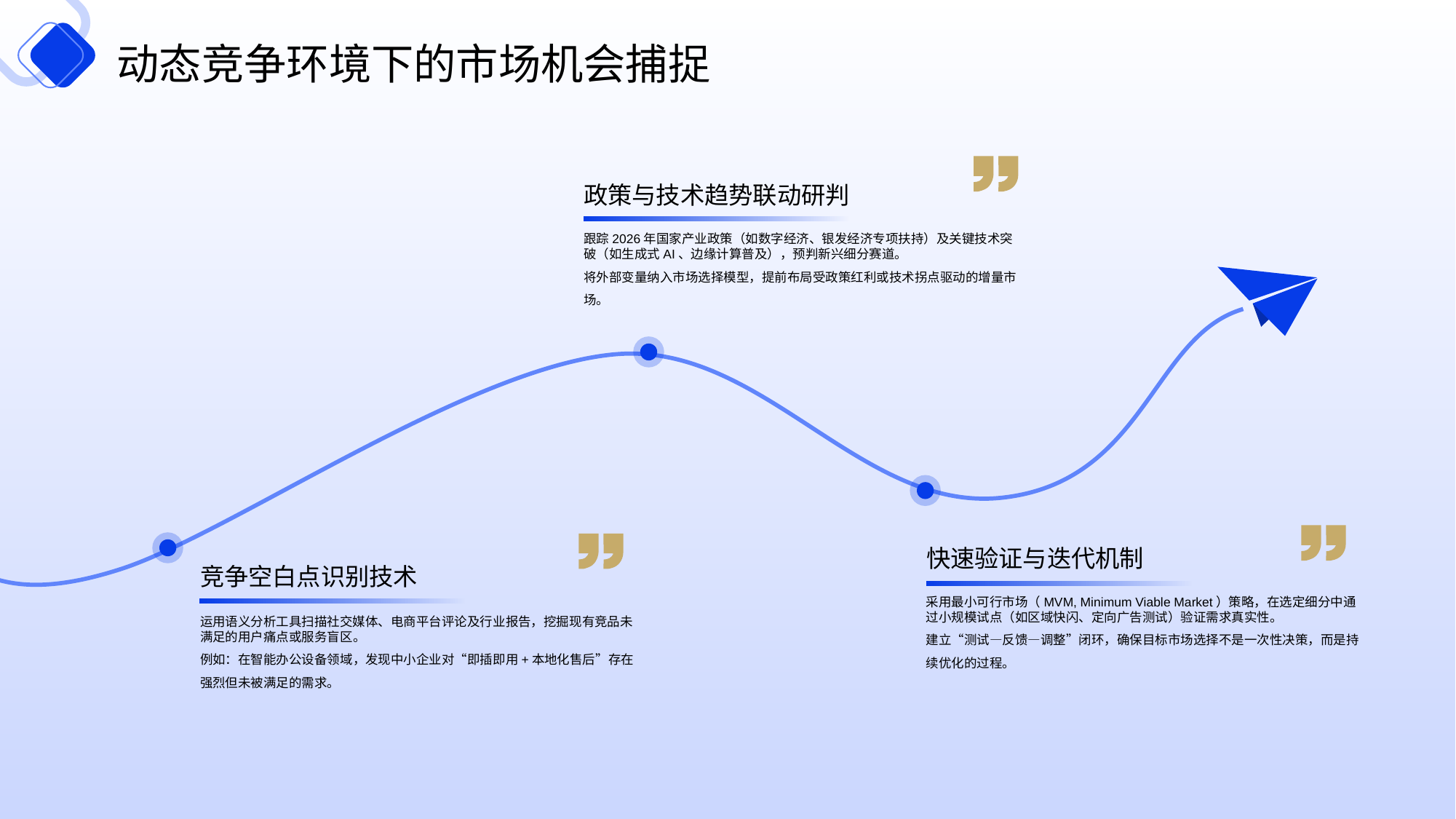

动态竞争环境下的市场机会捕捉
政策与技术趋势联动研判

跟踪2026年国家产业政策（如数字经济、银发经济专项扶持）及关键技术突破（如生成式AI、边缘计算普及），预判新兴细分赛道。
将外部变量纳入市场选择模型，提前布局受政策红利或技术拐点驱动的增量市场。

快速验证与迭代机制

竞争空白点识别技术

采用最小可行市场（MVM, Minimum Viable Market）策略，在选定细分中通过小规模试点（如区域快闪、定向广告测试）验证需求真实性。
建立“测试—反馈—调整”闭环，确保目标市场选择不是一次性决策，而是持续优化的过程。

运用语义分析工具扫描社交媒体、电商平台评论及行业报告，挖掘现有竞品未满足的用户痛点或服务盲区。
例如：在智能办公设备领域，发现中小企业对“即插即用+本地化售后”存在强烈但未被满足的需求。